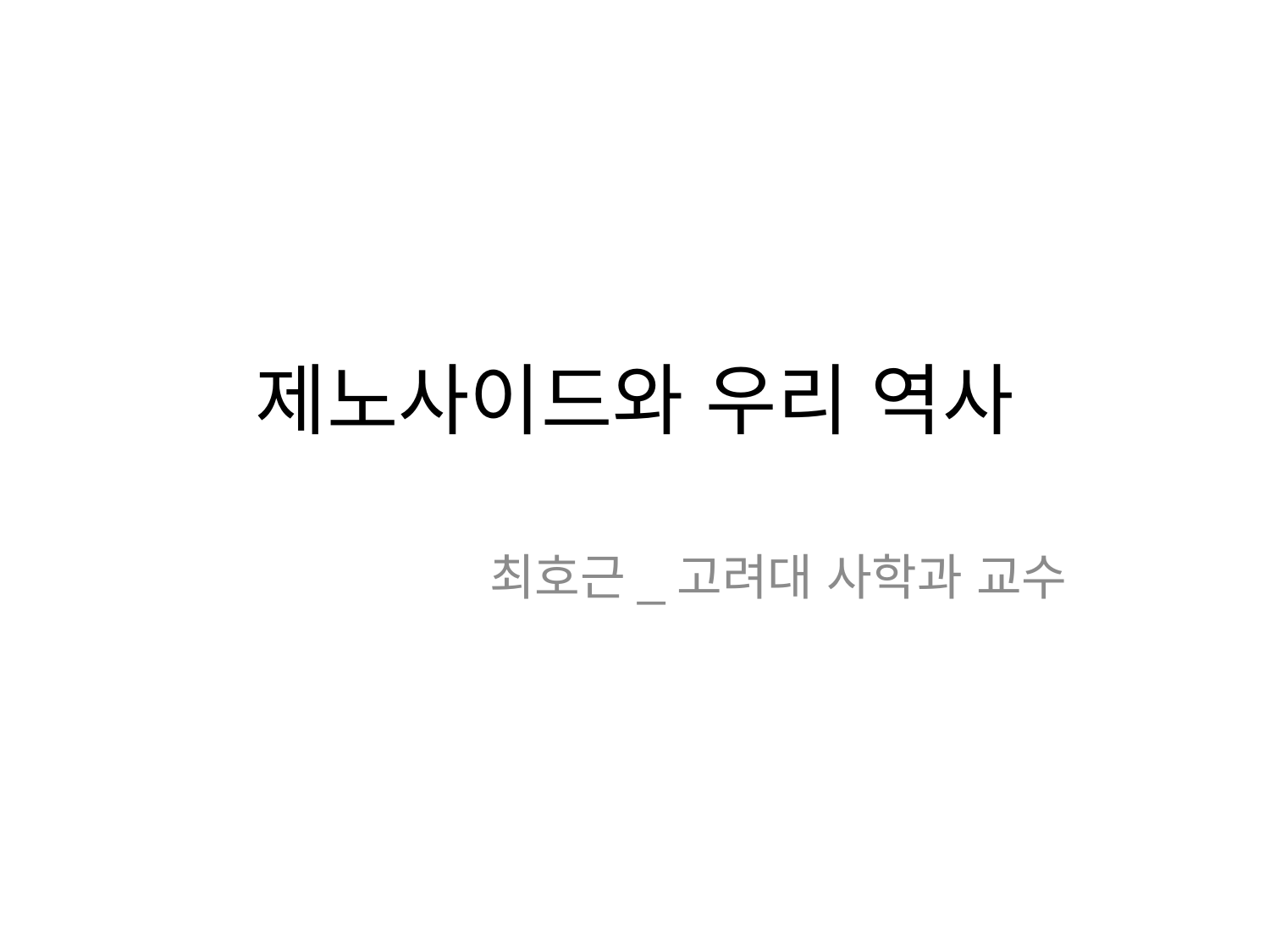

# 제노사이드와 우리 역사
최호근_고려대 사학과 교수